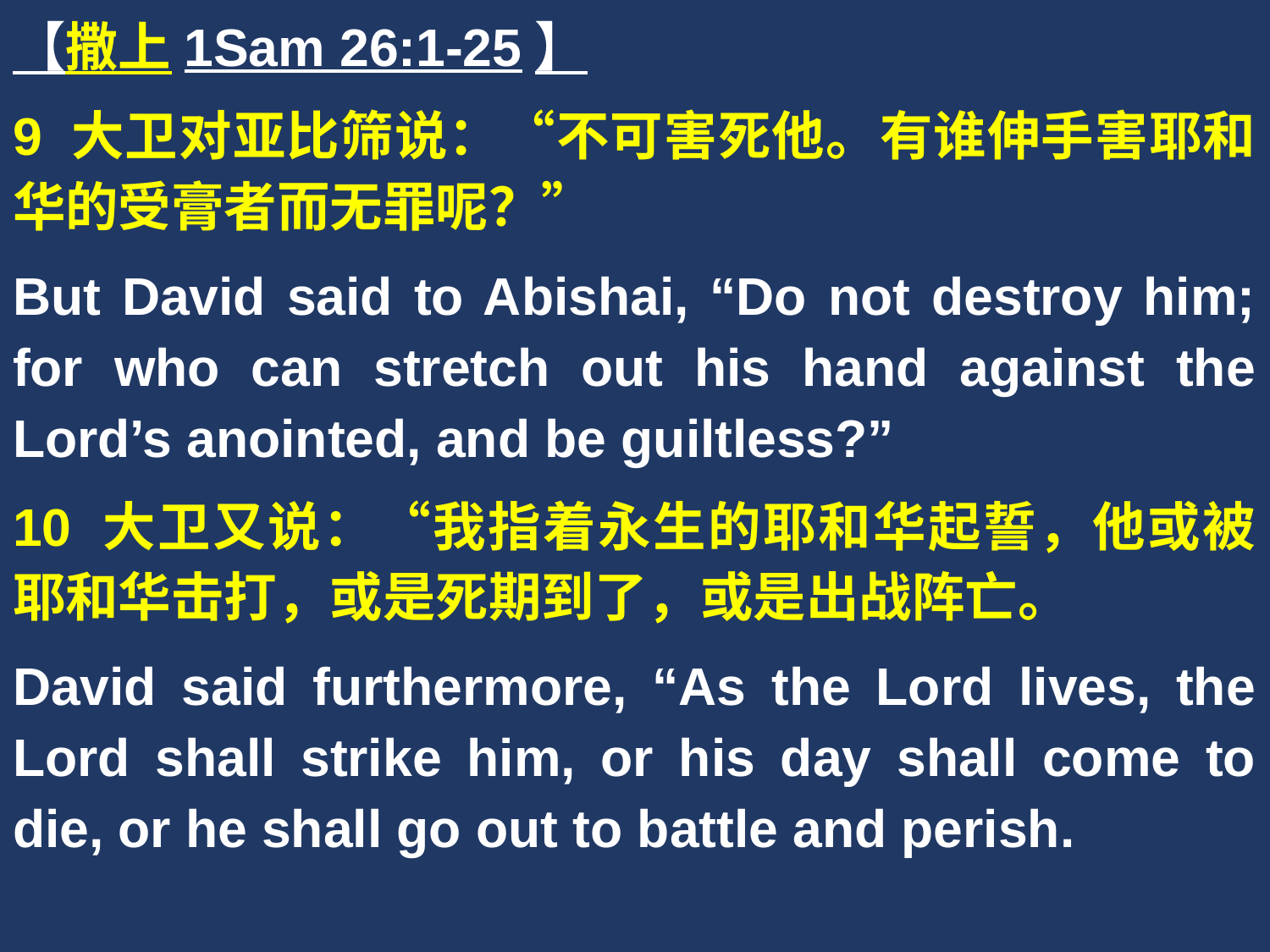

【撒上1Sam 26:1-25】
9 大卫对亚比筛说：“不可害死他。有谁伸手害耶和华的受膏者而无罪呢？”
But David said to Abishai, “Do not destroy him; for who can stretch out his hand against the Lord’s anointed, and be guiltless?”
10 大卫又说：“我指着永生的耶和华起誓，他或被耶和华击打，或是死期到了，或是出战阵亡。
David said furthermore, “As the Lord lives, the Lord shall strike him, or his day shall come to die, or he shall go out to battle and perish.